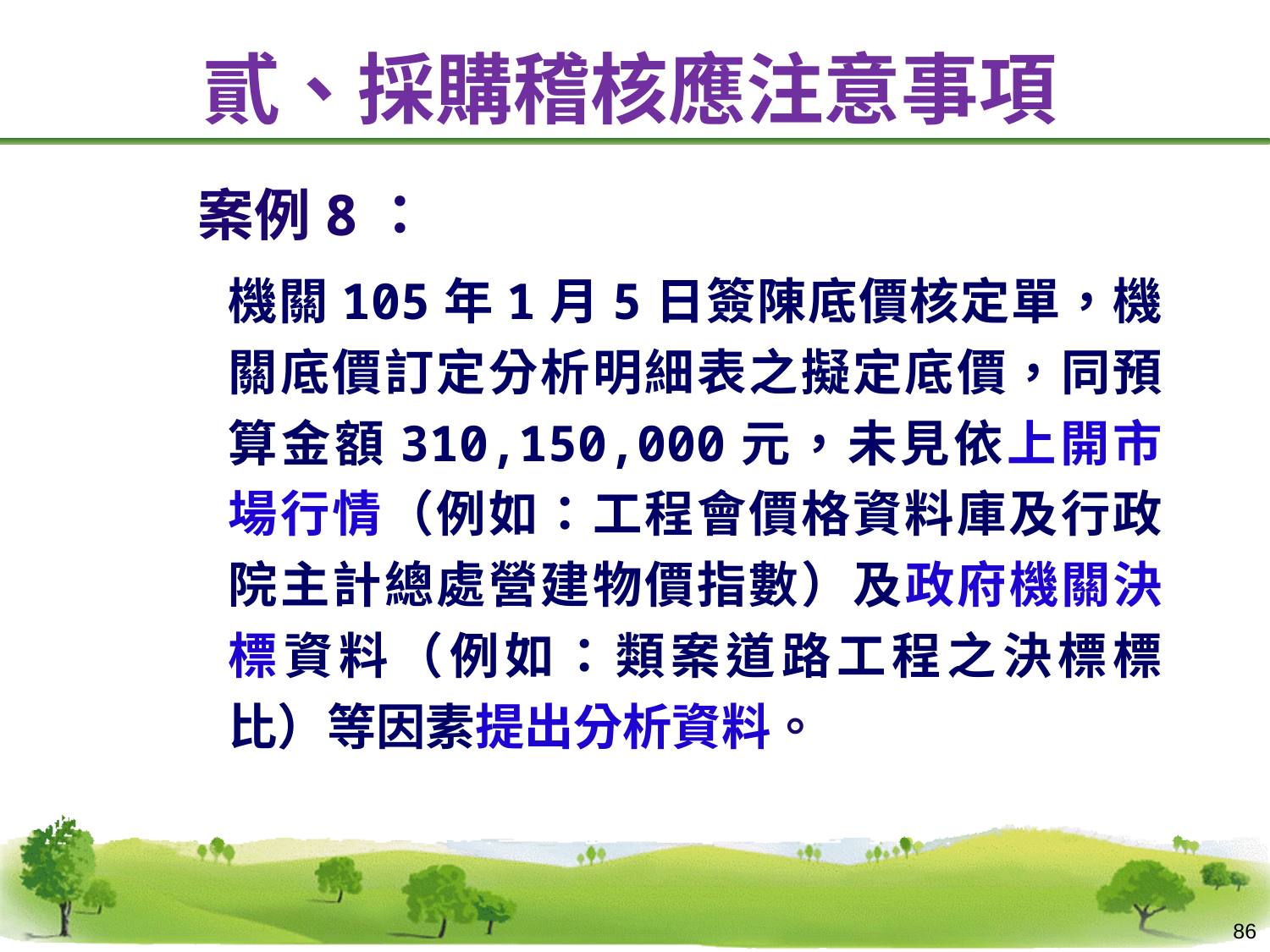

# 貳、採購稽核應注意事項
　案例8：
機關105年1月5日簽陳底價核定單，機關底價訂定分析明細表之擬定底價，同預算金額310,150,000元，未見依上開市場行情（例如：工程會價格資料庫及行政院主計總處營建物價指數）及政府機關決標資料（例如：類案道路工程之決標標比）等因素提出分析資料。

86